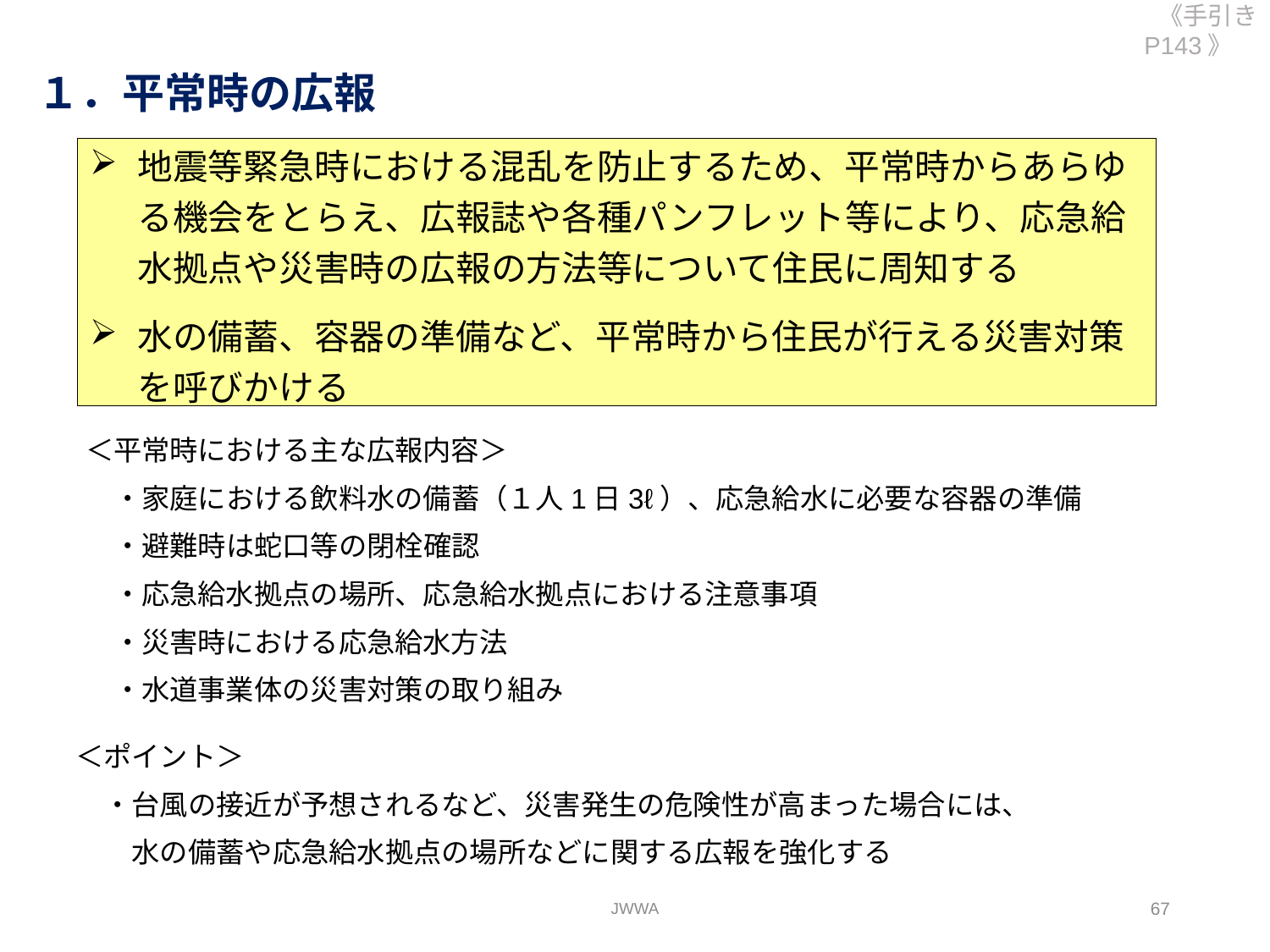

《手引き P143》
１．平常時の広報
地震等緊急時における混乱を防止するため、平常時からあらゆる機会をとらえ、広報誌や各種パンフレット等により、応急給水拠点や災害時の広報の方法等について住民に周知する
水の備蓄、容器の準備など、平常時から住民が行える災害対策を呼びかける
＜平常時における主な広報内容＞
　・家庭における飲料水の備蓄（１人1日3ℓ）、応急給水に必要な容器の準備
　・避難時は蛇口等の閉栓確認
　・応急給水拠点の場所、応急給水拠点における注意事項
　・災害時における応急給水方法
　・水道事業体の災害対策の取り組み
＜ポイント＞
　・台風の接近が予想されるなど、災害発生の危険性が高まった場合には、
　　水の備蓄や応急給水拠点の場所などに関する広報を強化する
JWWA
67